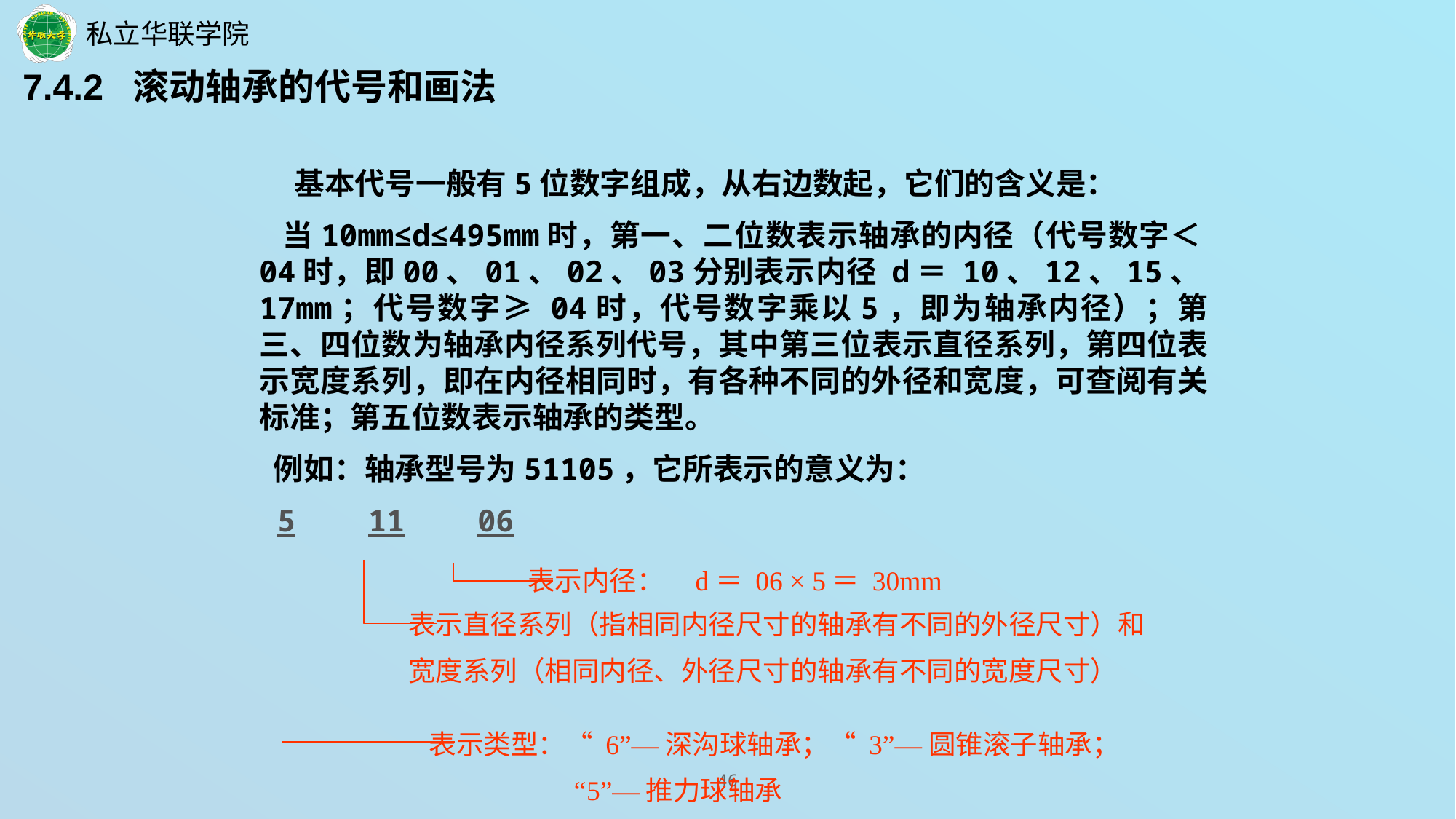

7.4.2  滚动轴承的代号和画法
    基本代号一般有5位数字组成，从右边数起，它们的含义是：
  当10mm≤d≤495mm时，第一、二位数表示轴承的内径（代号数字＜04时，即00、01、02、03分别表示内径 d＝ 10、12、15、17mm；代号数字≥ 04时，代号数字乘以5，即为轴承内径）；第三、四位数为轴承内径系列代号，其中第三位表示直径系列，第四位表示宽度系列，即在内径相同时，有各种不同的外径和宽度，可查阅有关标准；第五位数表示轴承的类型。
 例如：轴承型号为51105，它所表示的意义为：
 5    11    06
表示内径：    d＝ 06 × 5＝ 30mm

表示类型：“ 6”—深沟球轴承；“ 3”—圆锥滚子轴承；
                     “5”—推力球轴承

表示直径系列（指相同内径尺寸的轴承有不同的外径尺寸）和
宽度系列（相同内径、外径尺寸的轴承有不同的宽度尺寸）
46